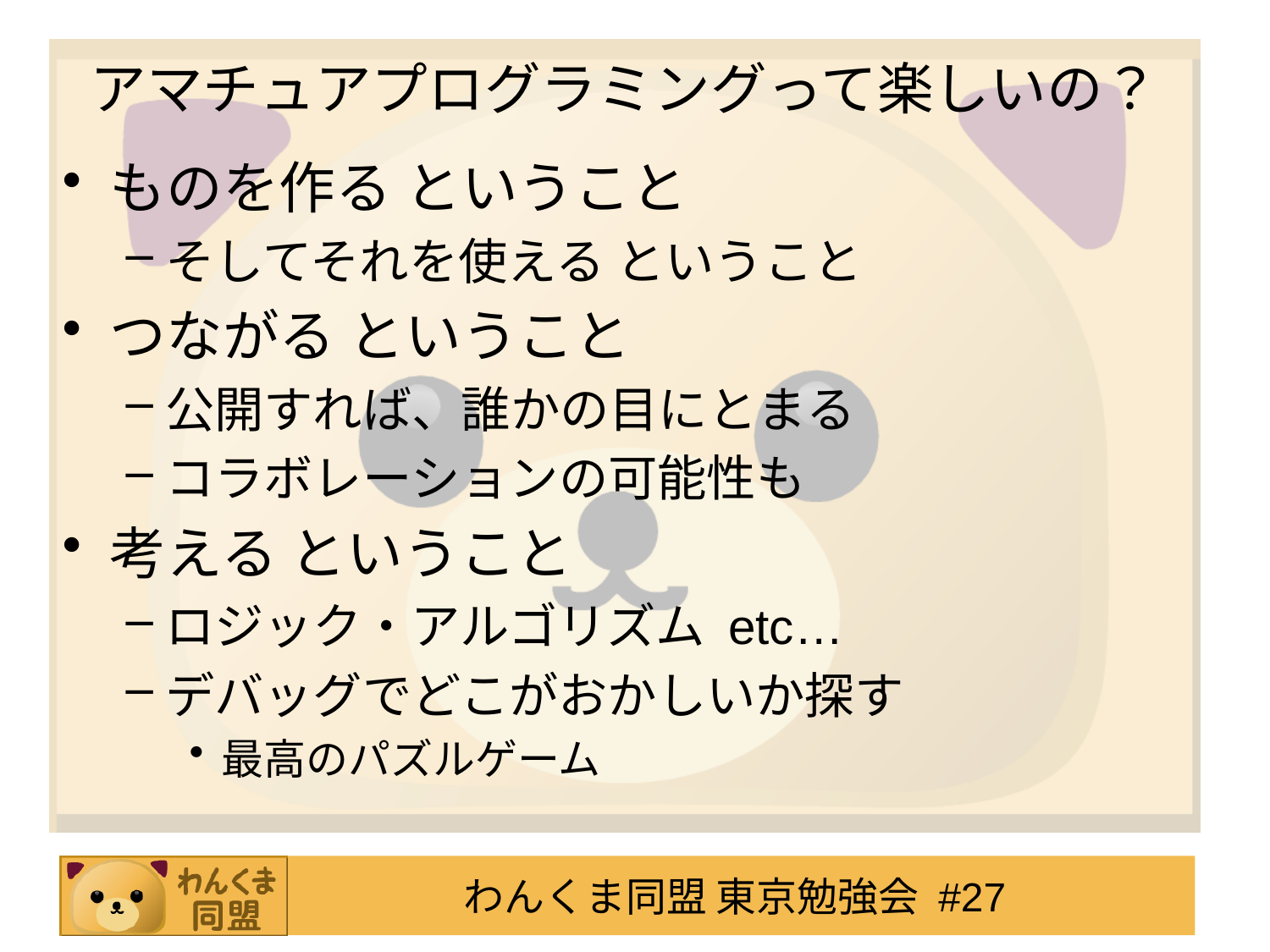

# アマチュアプログラミングって楽しいの？
ものを作る ということ
そしてそれを使える ということ
つながる ということ
公開すれば、誰かの目にとまる
コラボレーションの可能性も
考える ということ
ロジック・アルゴリズム etc…
デバッグでどこがおかしいか探す
最高のパズルゲーム